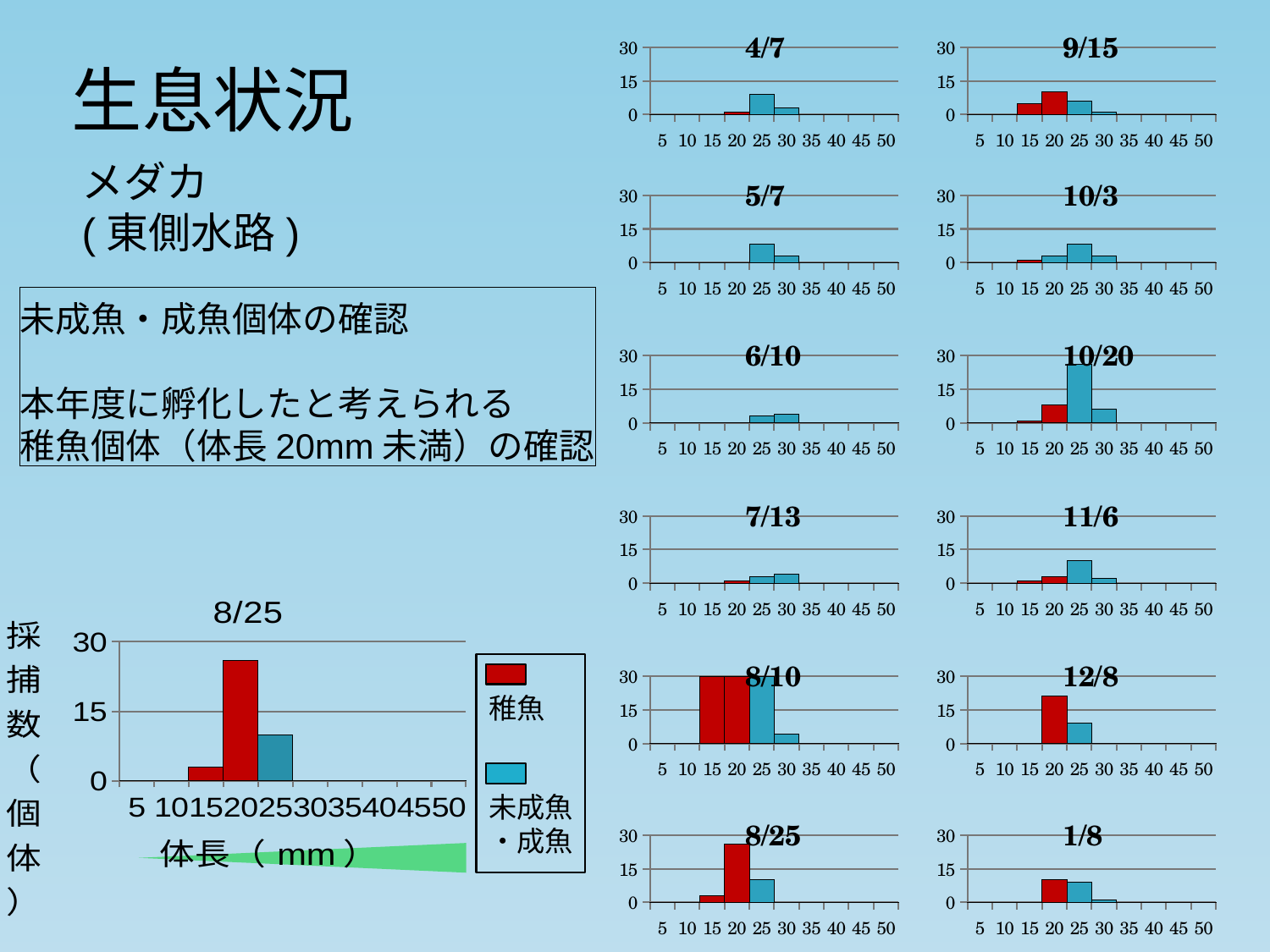

### Chart: 4/7

| Category | 4/7 |
|---|---|
| 5 | 0.0 |
| 10 | 0.0 |
| 15 | 0.0 |
| 20 | 1.0 |
| 25 | 9.0 |
| 30 | 3.0 |
| 35 | 0.0 |
| 40 | 0.0 |
| 45 | 0.0 |
| 50 | 0.0 |

### Chart: 9/15

| Category | 9/15 |
|---|---|
| 5 | 0.0 |
| 10 | 0.0 |
| 15 | 5.0 |
| 20 | 10.0 |
| 25 | 6.0 |
| 30 | 1.0 |
| 35 | 0.0 |
| 40 | 0.0 |
| 45 | 0.0 |
| 50 | 0.0 |
生息状況

メダカ
(東側水路)

### Chart: 5/7

| Category | 5/7 |
|---|---|
| 5 | 0.0 |
| 10 | 0.0 |
| 15 | 0.0 |
| 20 | 0.0 |
| 25 | 8.0 |
| 30 | 3.0 |
| 35 | 0.0 |
| 40 | 0.0 |
| 45 | 0.0 |
| 50 | 0.0 |

[unsupported chart]

未成魚・成魚個体の確認

本年度に孵化したと考えられる
稚魚個体（体長20mm未満）の確認

### Chart: 6/10

| Category | 6/10 |
|---|---|
| 5 | 0.0 |
| 10 | 0.0 |
| 15 | 0.0 |
| 20 | 0.0 |
| 25 | 3.0 |
| 30 | 4.0 |
| 35 | 0.0 |
| 40 | 0.0 |
| 45 | 0.0 |
| 50 | 0.0 |

[unsupported chart]

### Chart: 7/13

| Category | 7/13 |
|---|---|
| 5 | 0.0 |
| 10 | 0.0 |
| 15 | 0.0 |
| 20 | 1.0 |
| 25 | 3.0 |
| 30 | 4.0 |
| 35 | 0.0 |
| 40 | 0.0 |
| 45 | 0.0 |
| 50 | 0.0 |

[unsupported chart]

[unsupported chart]

### Chart: 8/10

| Category | 8/10 |
|---|---|
| 5 | 0.0 |
| 10 | 0.0 |
| 15 | 34.0 |
| 20 | 110.0 |
| 25 | 41.0 |
| 30 | 4.0 |
| 35 | 0.0 |
| 40 | 0.0 |
| 45 | 0.0 |
| 50 | 0.0 |

[unsupported chart]

稚魚

未成魚
・成魚

### Chart: 8/25

| Category | 8/25 |
|---|---|
| 5 | 0.0 |
| 10 | 0.0 |
| 15 | 3.0 |
| 20 | 26.0 |
| 25 | 10.0 |
| 30 | 0.0 |
| 35 | 0.0 |
| 40 | 0.0 |
| 45 | 0.0 |
| 50 | 0.0 |

[unsupported chart]